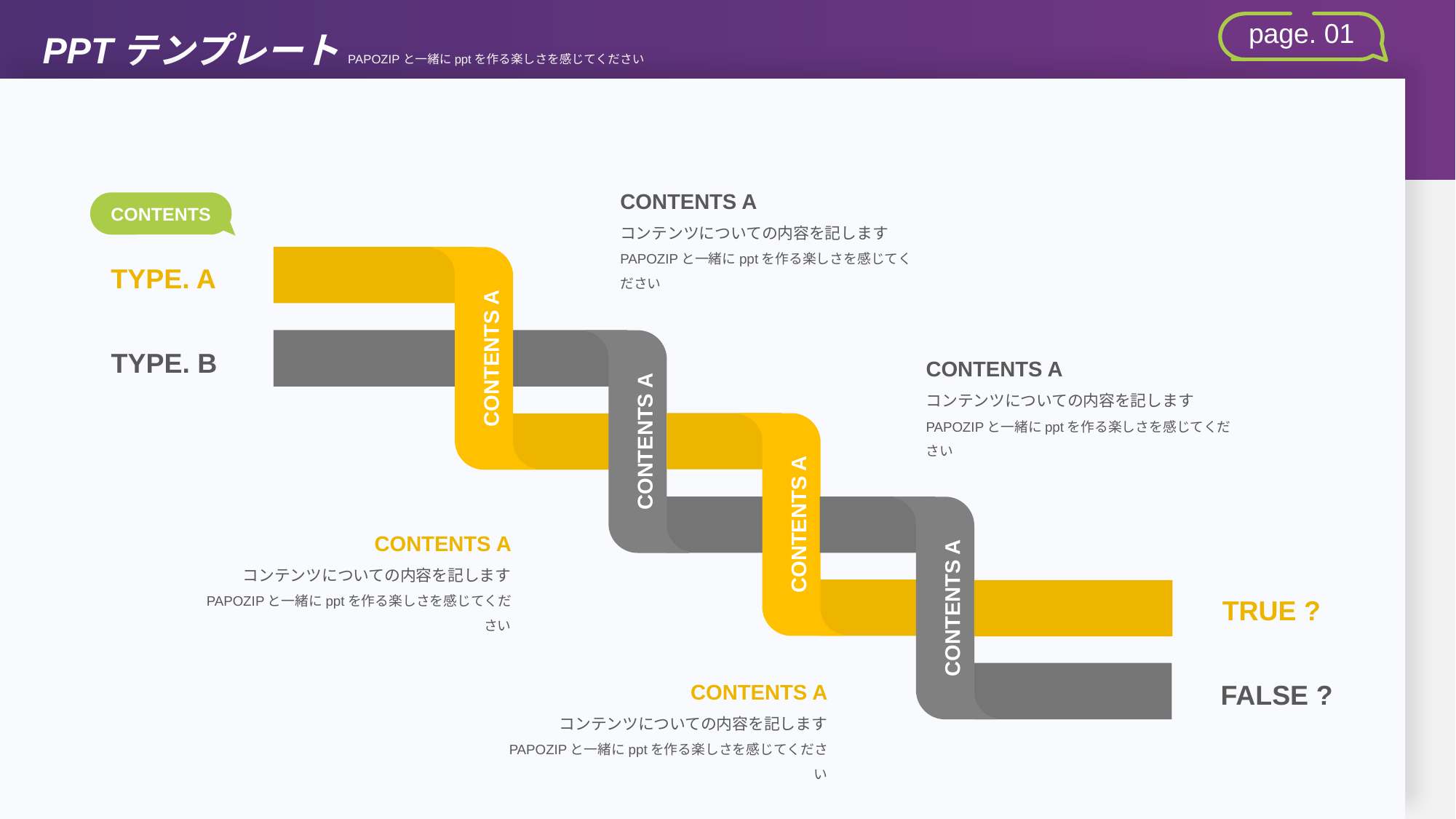

PPTテンプレートPAPOZIPと一緒にpptを作る楽しさを感じてください
page. 01

CONTENTS A
コンテンツについての内容を記します
PAPOZIPと一緒にpptを作る楽しさを感じてください
CONTENTS

TYPE. A

CONTENTS A
TYPE. B

CONTENTS A

CONTENTS A
コンテンツについての内容を記します
PAPOZIPと一緒にpptを作る楽しさを感じてください

CONTENTS A

CONTENTS A

CONTENTS A
コンテンツについての内容を記します
PAPOZIPと一緒にpptを作る楽しさを感じてください
TRUE ?

FALSE ?
CONTENTS A
コンテンツについての内容を記します
PAPOZIPと一緒にpptを作る楽しさを感じてください